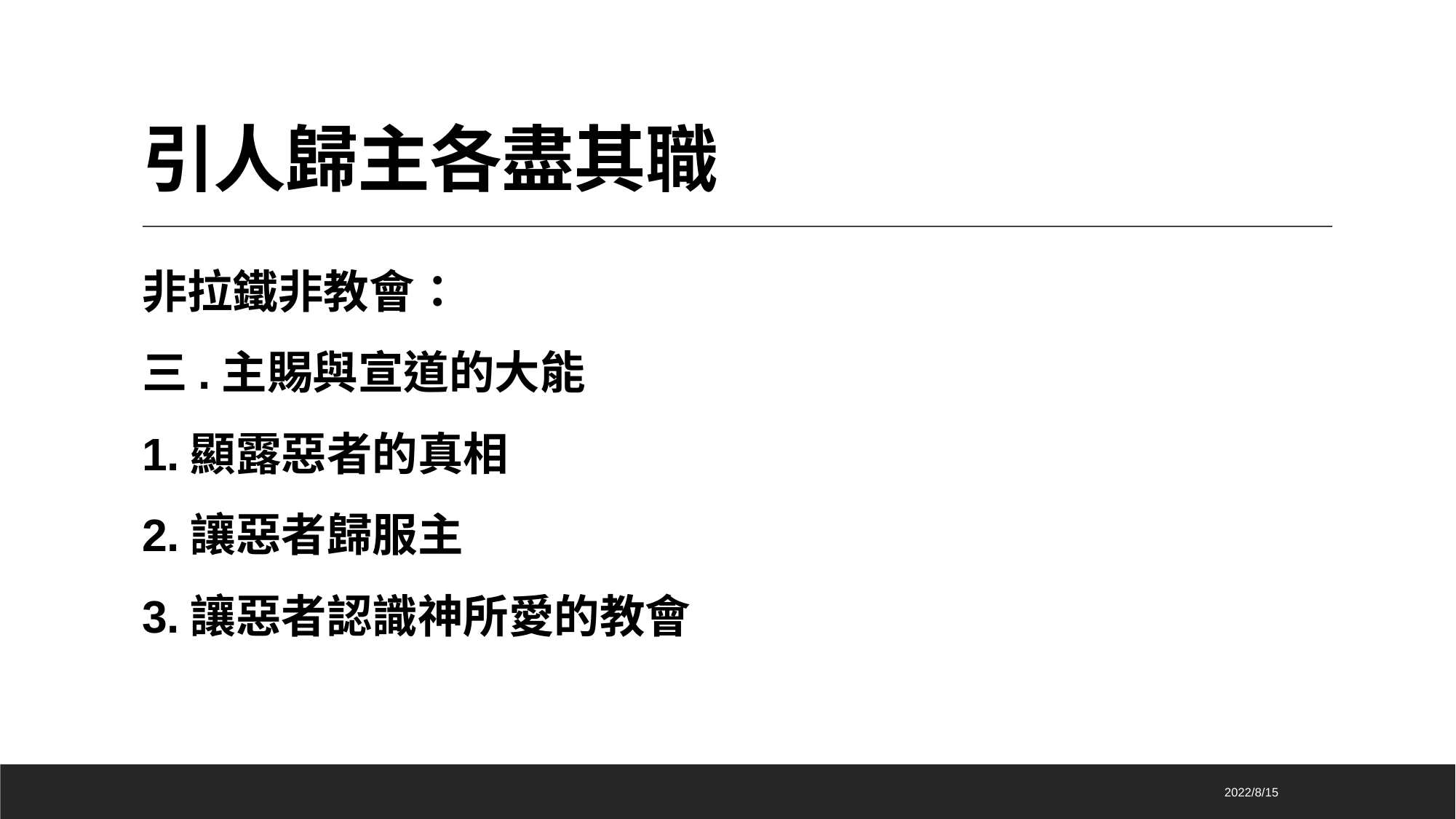

# 引人歸主各盡其職
非拉鐵非教會：
三.主賜與宣道的大能
1.顯露惡者的真相
2.讓惡者歸服主
3.讓惡者認識神所愛的教會
2022/8/15